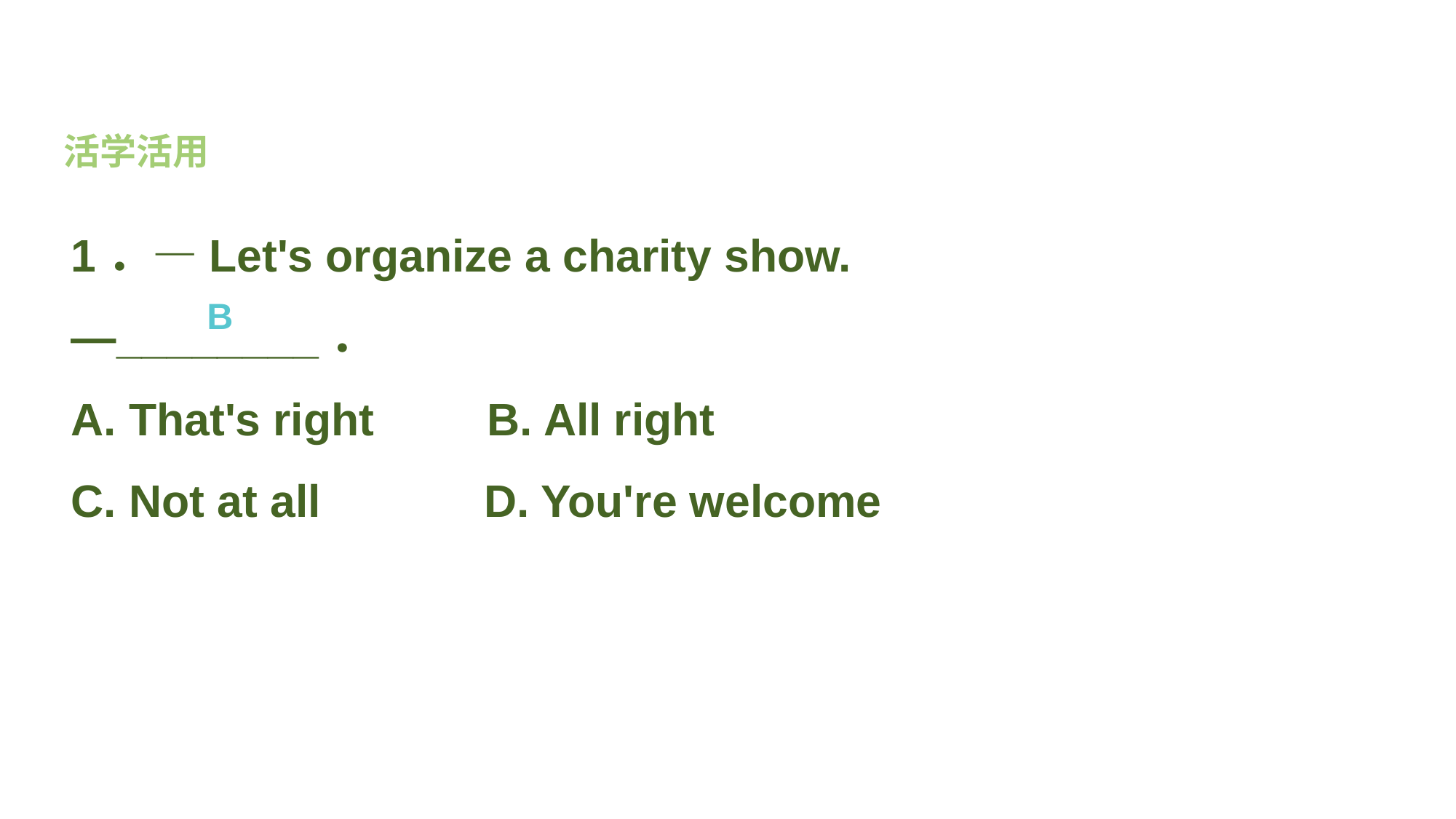

活学活用
1．—Let's organize a charity show.
—________．
A. That's right         B. All right
C. Not at all             D. You're welcome

B